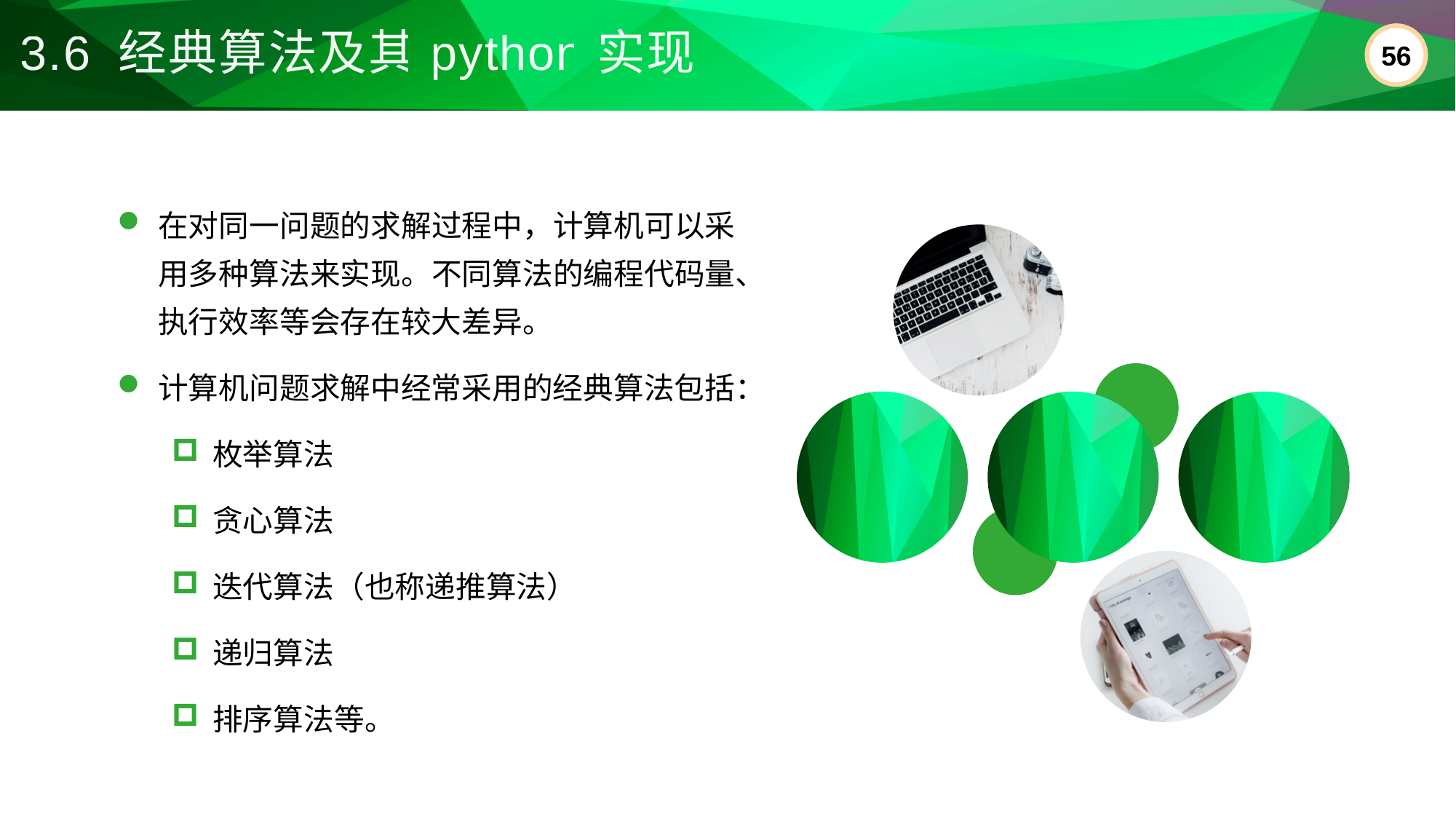

3.6 经典算法及其python实现
在对同一问题的求解过程中，计算机可以采用多种算法来实现。不同算法的编程代码量、执行效率等会存在较大差异。
计算机问题求解中经常采用的经典算法包括：
枚举算法
贪心算法
迭代算法（也称递推算法）
递归算法
排序算法等。